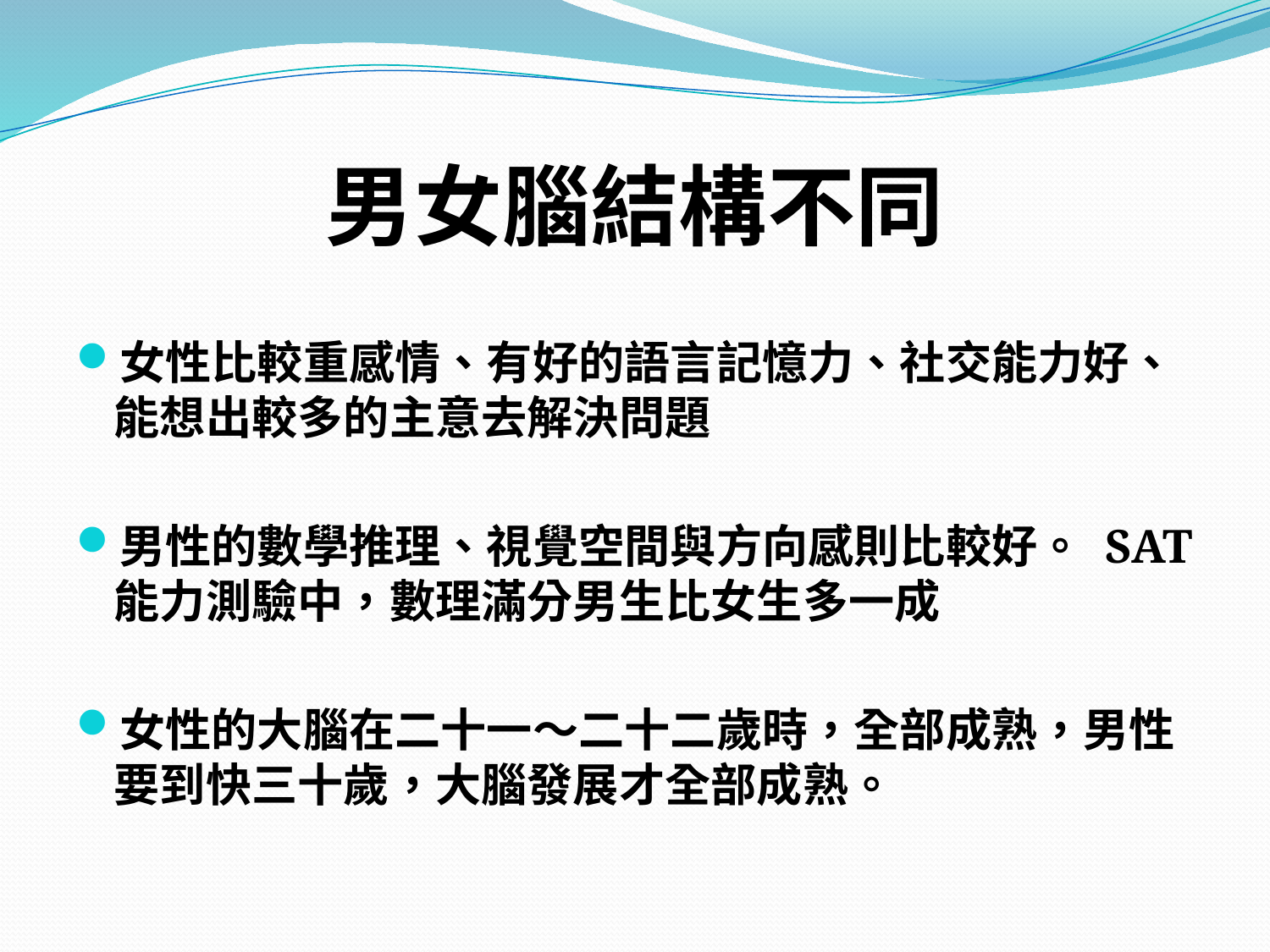

# 男女腦結構不同
女性比較重感情、有好的語言記憶力、社交能力好、能想出較多的主意去解決問題

男性的數學推理、視覺空間與方向感則比較好。 SAT能力測驗中，數理滿分男生比女生多一成

女性的大腦在二十一～二十二歲時，全部成熟，男性要到快三十歲，大腦發展才全部成熟。